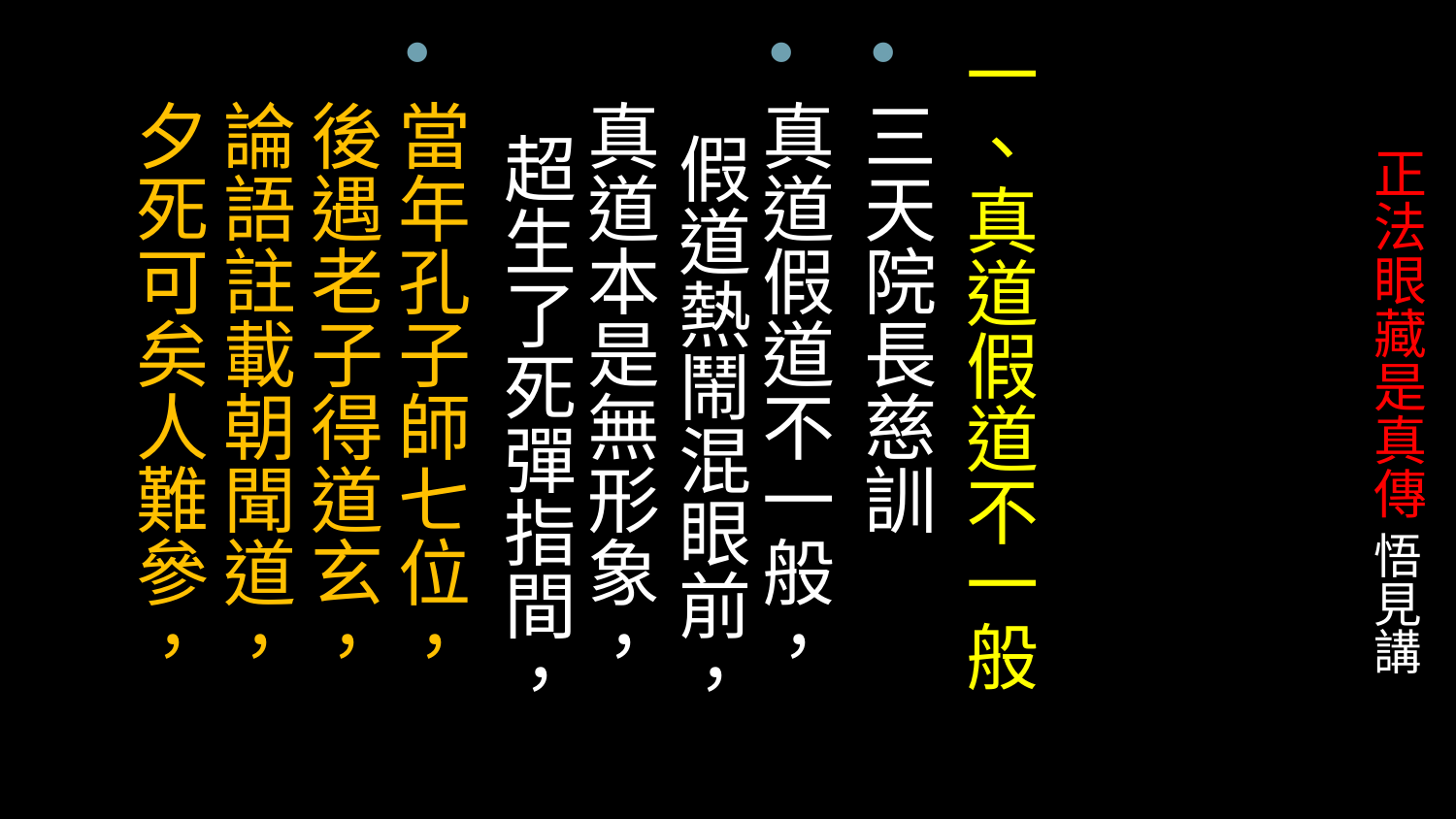

一、真道假道不一般
三天院長慈訓
真道假道不一般，         假道熱鬧混眼前，
真道本是無形象，         超生了死彈指間，
當年孔子師七位，  後遇老子得道玄，
論語註載朝聞道，  夕死可矣人難參，

# 正法眼藏是真傳 悟見講